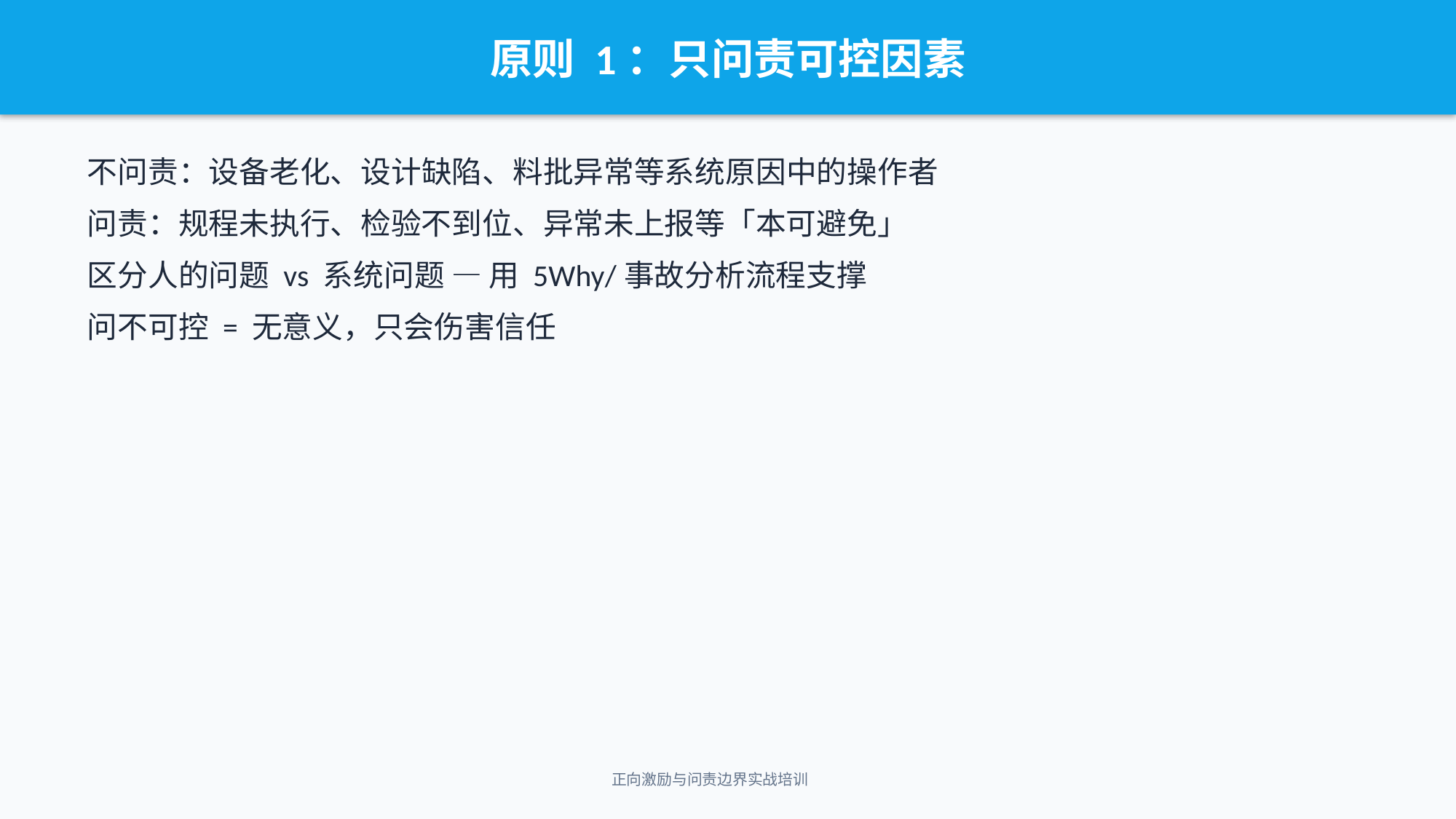

原则 1：只问责可控因素
不问责：设备老化、设计缺陷、料批异常等系统原因中的操作者
问责：规程未执行、检验不到位、异常未上报等「本可避免」
区分人的问题 vs 系统问题 — 用 5Why/事故分析流程支撑
问不可控 = 无意义，只会伤害信任
正向激励与问责边界实战培训